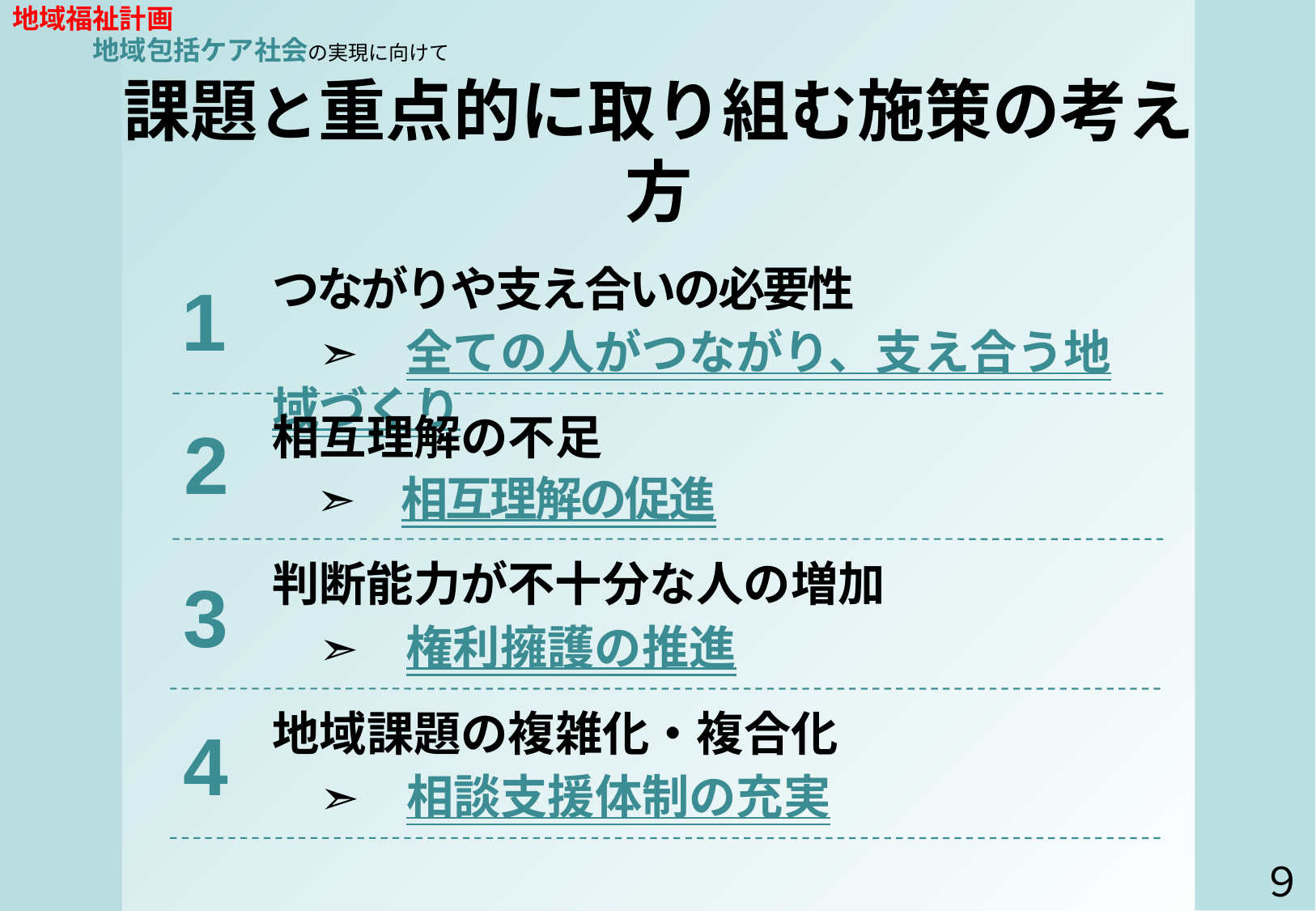

地域福祉計画　　　　　　　　　　　　　　　　　　　　　　　　　　　　　　　　　　　　　　　　　　　　地域包括ケア社会の実現に向けて

課題と重点的に取り組む施策の考え方
つながりや支え合いの必要性
1
　➣　全ての人がつながり、支え合う地域づくり

相互理解の不足
2
　➣　相互理解の促進

判断能力が不十分な人の増加
3
　➣　権利擁護の推進

地域課題の複雑化・複合化
4
　➣　相談支援体制の充実

９